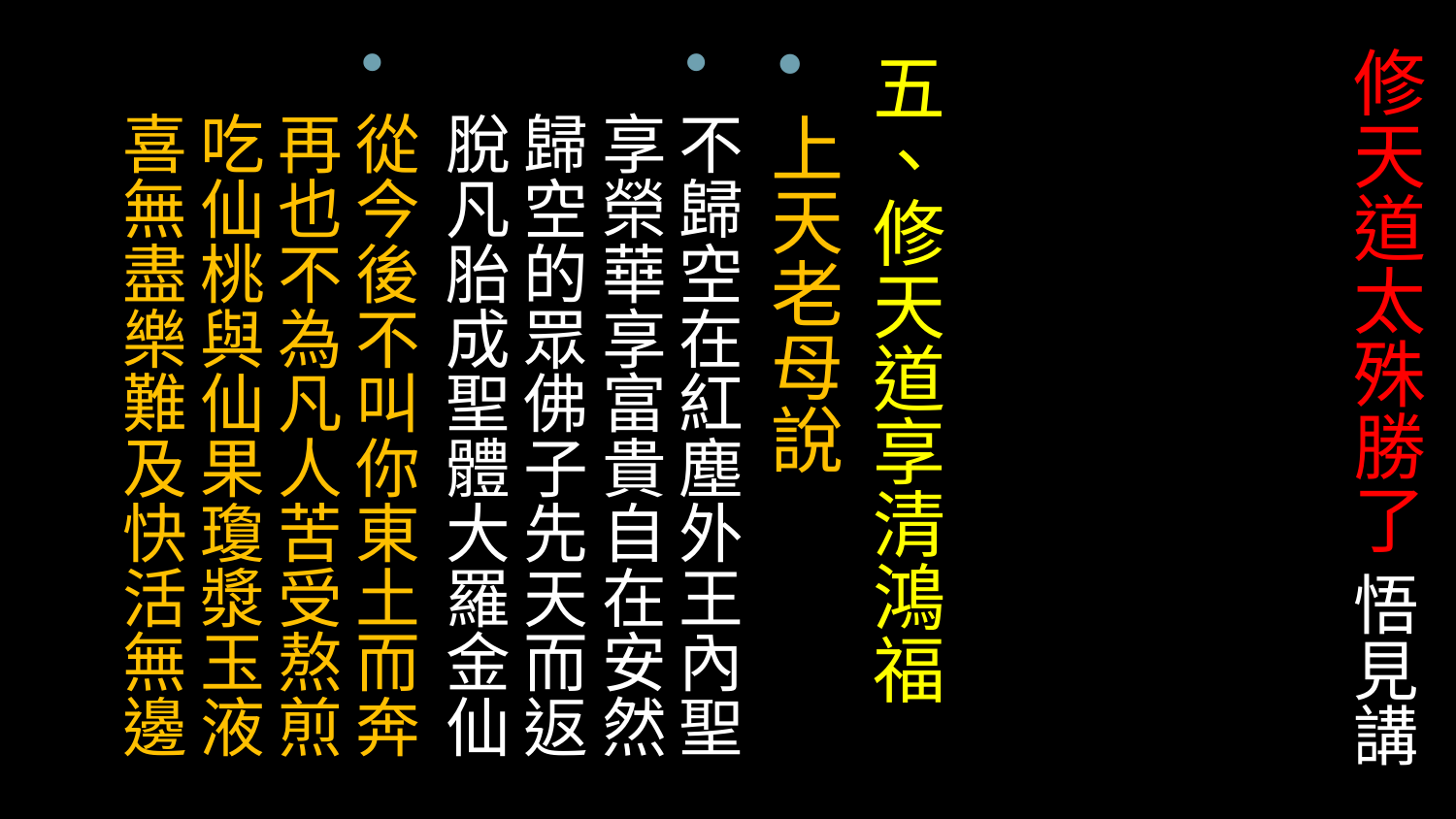

# 修天道太殊勝了 悟見講
五、修天道享清鴻福
上天老母說
不歸空在紅塵外王內聖 享榮華享富貴自在安然歸空的眾佛子先天而返 脫凡胎成聖體大羅金仙
從今後不叫你東土而奔 
再也不為凡人苦受熬煎
吃仙桃與仙果瓊漿玉液 
喜無盡樂難及快活無邊